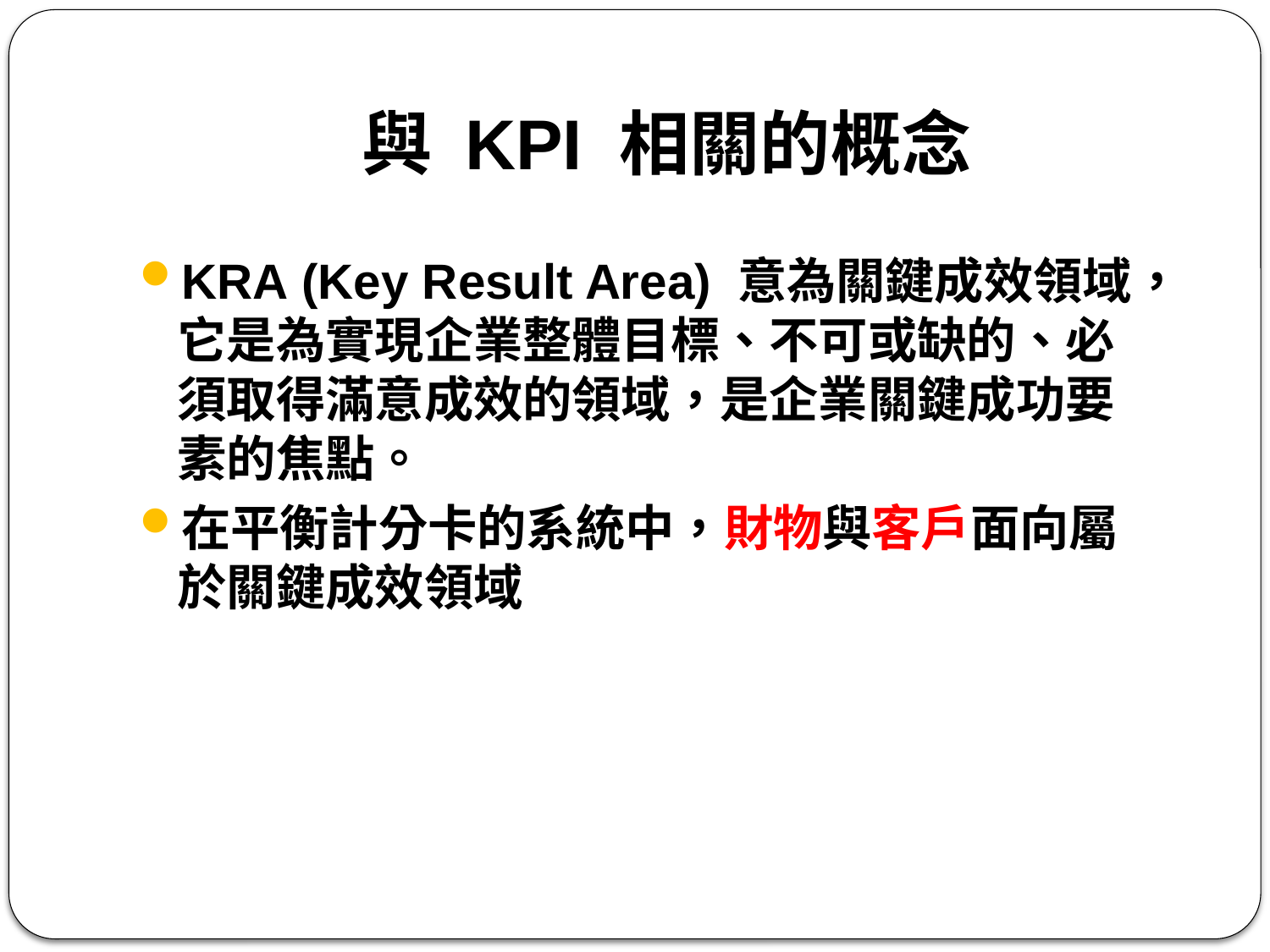

# 與 KPI 相關的概念
KRA (Key Result Area) 意為關鍵成效領域，它是為實現企業整體目標、不可或缺的、必須取得滿意成效的領域，是企業關鍵成功要素的焦點。
在平衡計分卡的系統中，財物與客戶面向屬於關鍵成效領域